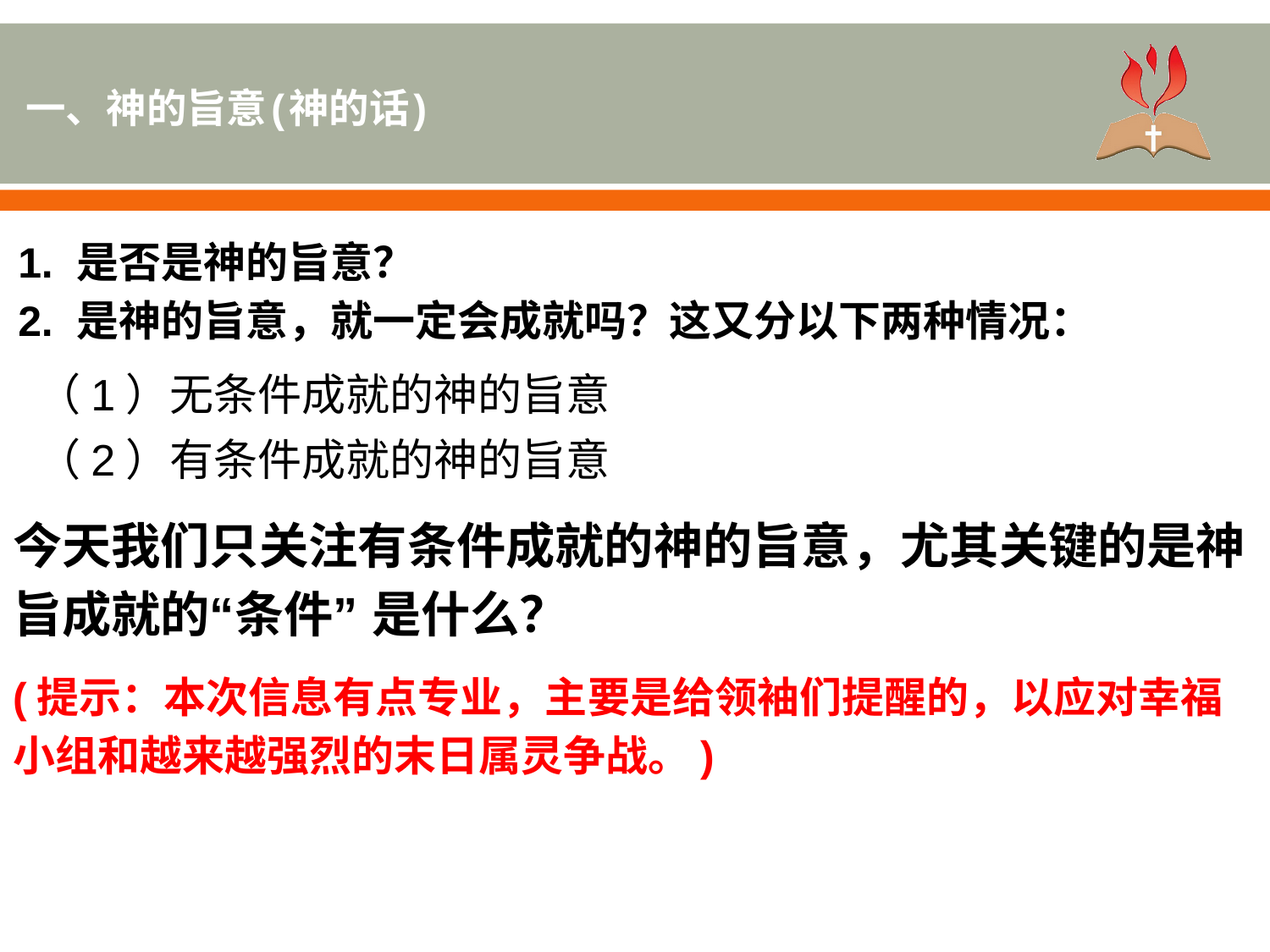

一、神的旨意(神的话)
是否是神的旨意？
是神的旨意，就一定会成就吗？这又分以下两种情况：
（1）无条件成就的神的旨意
（2）有条件成就的神的旨意
今天我们只关注有条件成就的神的旨意，尤其关键的是神旨成就的“条件” 是什么？
(提示：本次信息有点专业，主要是给领袖们提醒的，以应对幸福小组和越来越强烈的末日属灵争战。)